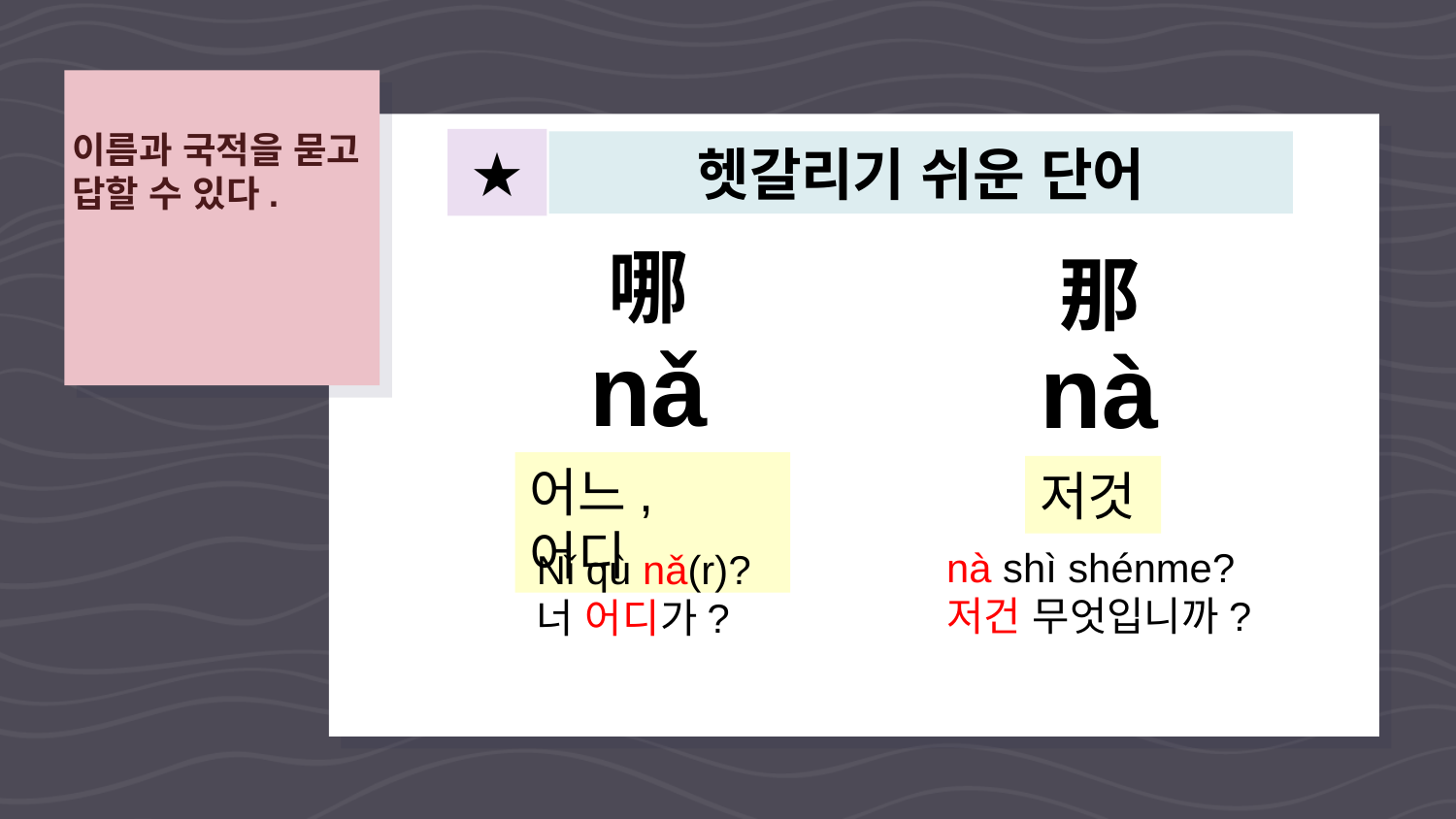

이름과 국적을 묻고 답할 수 있다.
★
헷갈리기 쉬운 단어
哪
那
nǎ
nà
어느, 어디
저것
nà shì shénme?
저건 무엇입니까?
Nǐ qù nǎ(r)?
너 어디가?